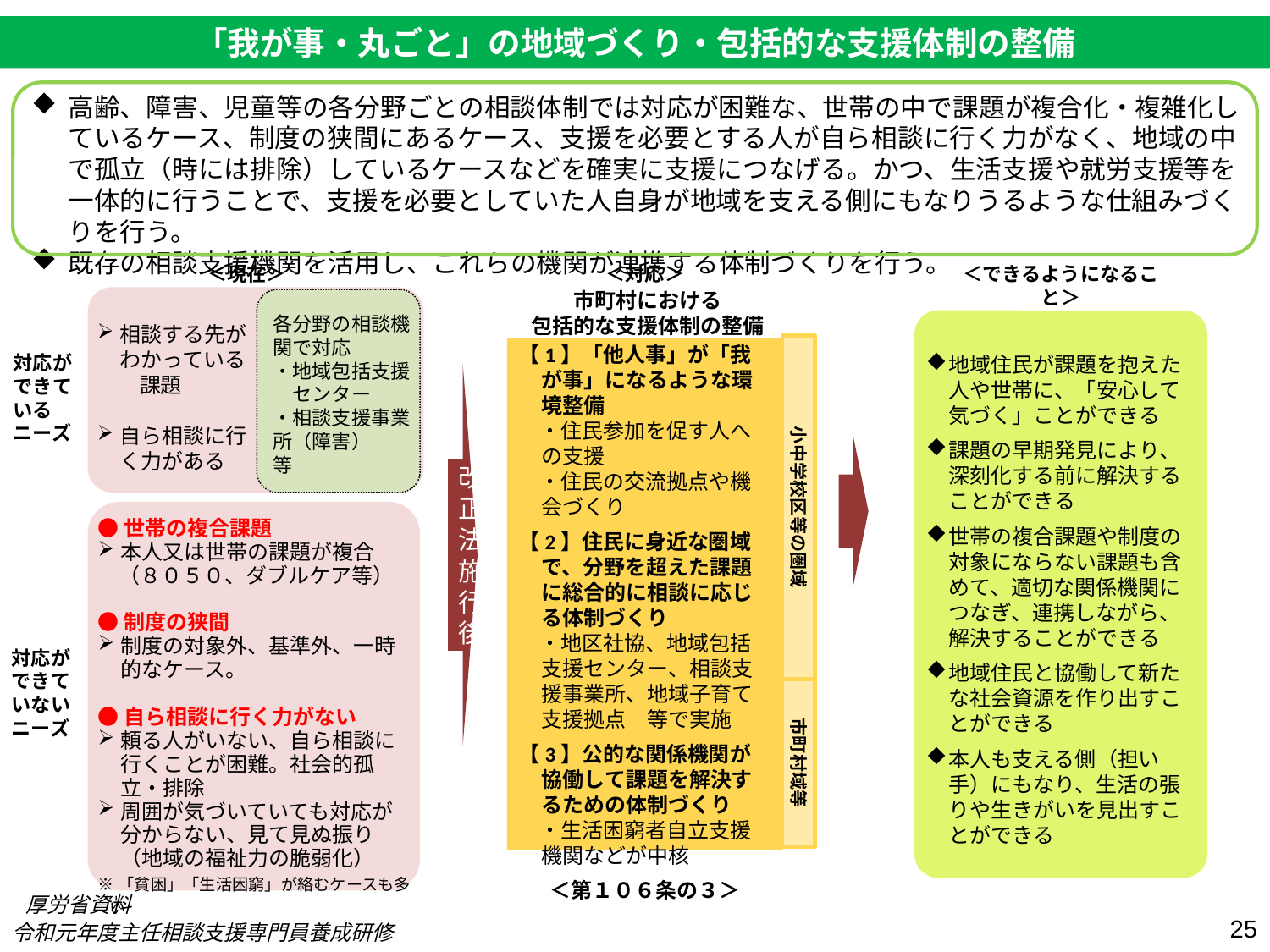

# 「我が事・丸ごと」の地域づくり・包括的な支援体制の整備

高齢、障害、児童等の各分野ごとの相談体制では対応が困難な、世帯の中で課題が複合化・複雑化しているケース、制度の狭間にあるケース、支援を必要とする人が自ら相談に行く力がなく、地域の中で孤立（時には排除）しているケースなどを確実に支援につなげる。かつ、生活支援や就労支援等を一体的に行うことで、支援を必要としていた人自身が地域を支える側にもなりうるような仕組みづくりを行う。
既存の相談支援機関を活用し、これらの機関が連携する体制づくりを行う。

＜現在＞
＜対応＞
＜できるようになること＞

各分野の相談機関で対応
・地域包括支援
　センター
・相談支援事業所（障害）
等

相談する先がわかっている
　　課題

自ら相談に行く力がある
市町村における
包括的な支援体制の整備

地域住民が課題を抱えた人や世帯に、「安心して気づく」ことができる
課題の早期発見により、深刻化する前に解決することができる
世帯の複合課題や制度の対象にならない課題も含めて、適切な関係機関につなぎ、連携しながら、解決することができる
地域住民と協働して新たな社会資源を作り出すことができる
本人も支える側（担い手）にもなり、生活の張りや生きがいを見出すことができる
【1】「他人事」が「我が事」になるような環境整備
　・住民参加を促す人への支援
　・住民の交流拠点や機会づくり
【2】住民に身近な圏域で、分野を超えた課題に総合的に相談に応じる体制づくり
　・地区社協、地域包括支援センター、相談支援事業所、地域子育て支援拠点　等で実施
【3】公的な関係機関が協働して課題を解決するための体制づくり
　・生活困窮者自立支援機関などが中核
＜第１０６条の３＞
小中学校区等の圏域

対応ができているニーズ
改正法施行後

●世帯の複合課題
本人又は世帯の課題が複合
　（８０５０、ダブルケア等）

●制度の狭間
制度の対象外、基準外、一時的なケース。

●自ら相談に行く力がない
頼る人がいない、自ら相談に行くことが困難。社会的孤立・排除
周囲が気づいていても対応が分からない、見て見ぬ振り（地域の福祉力の脆弱化）
※「貧困」「生活困窮」が絡むケースも多い
対応ができていないニーズ
市町村域等
厚労省資料
25
令和元年度主任相談支援専門員養成研修